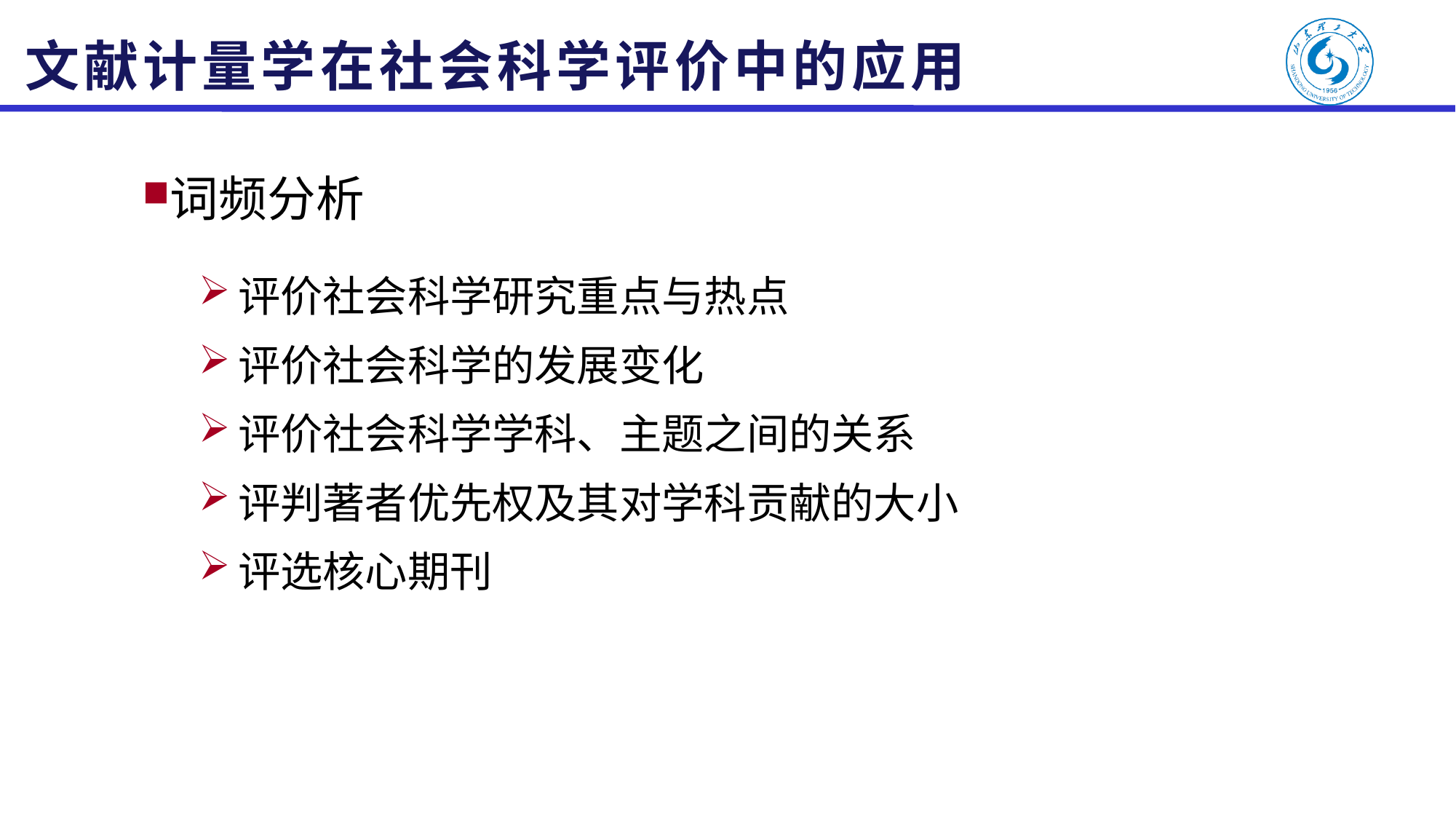

# 文献计量学在社会科学评价中的应用
词频分析
评价社会科学研究重点与热点
评价社会科学的发展变化
评价社会科学学科、主题之间的关系
评判著者优先权及其对学科贡献的大小
评选核心期刊